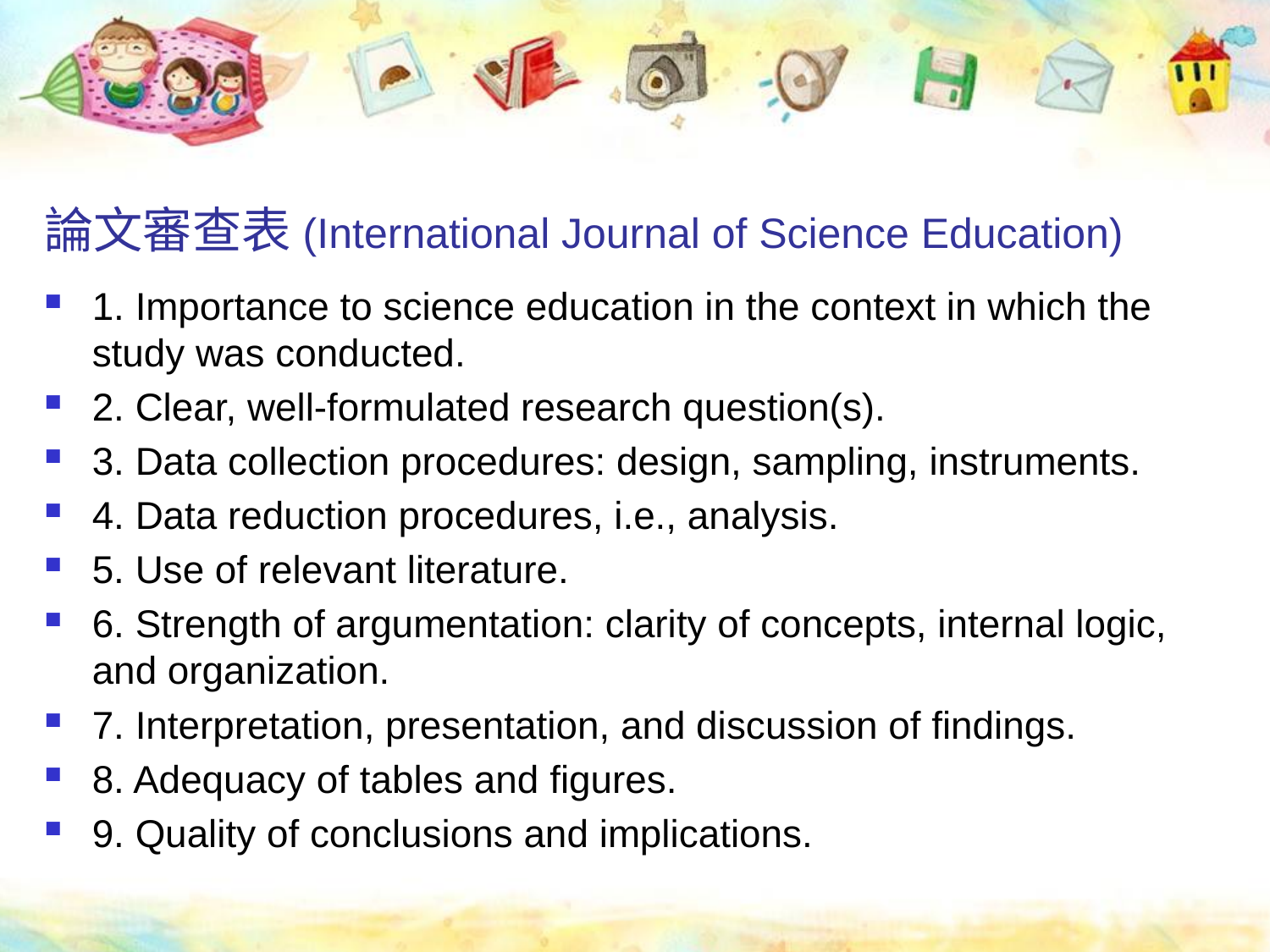

# 論文審查表(International Journal of Science Education)
1. Importance to science education in the context in which the study was conducted.
2. Clear, well-formulated research question(s).
3. Data collection procedures: design, sampling, instruments.
4. Data reduction procedures, i.e., analysis.
5. Use of relevant literature.
6. Strength of argumentation: clarity of concepts, internal logic, and organization.
7. Interpretation, presentation, and discussion of findings.
8. Adequacy of tables and figures.
9. Quality of conclusions and implications.